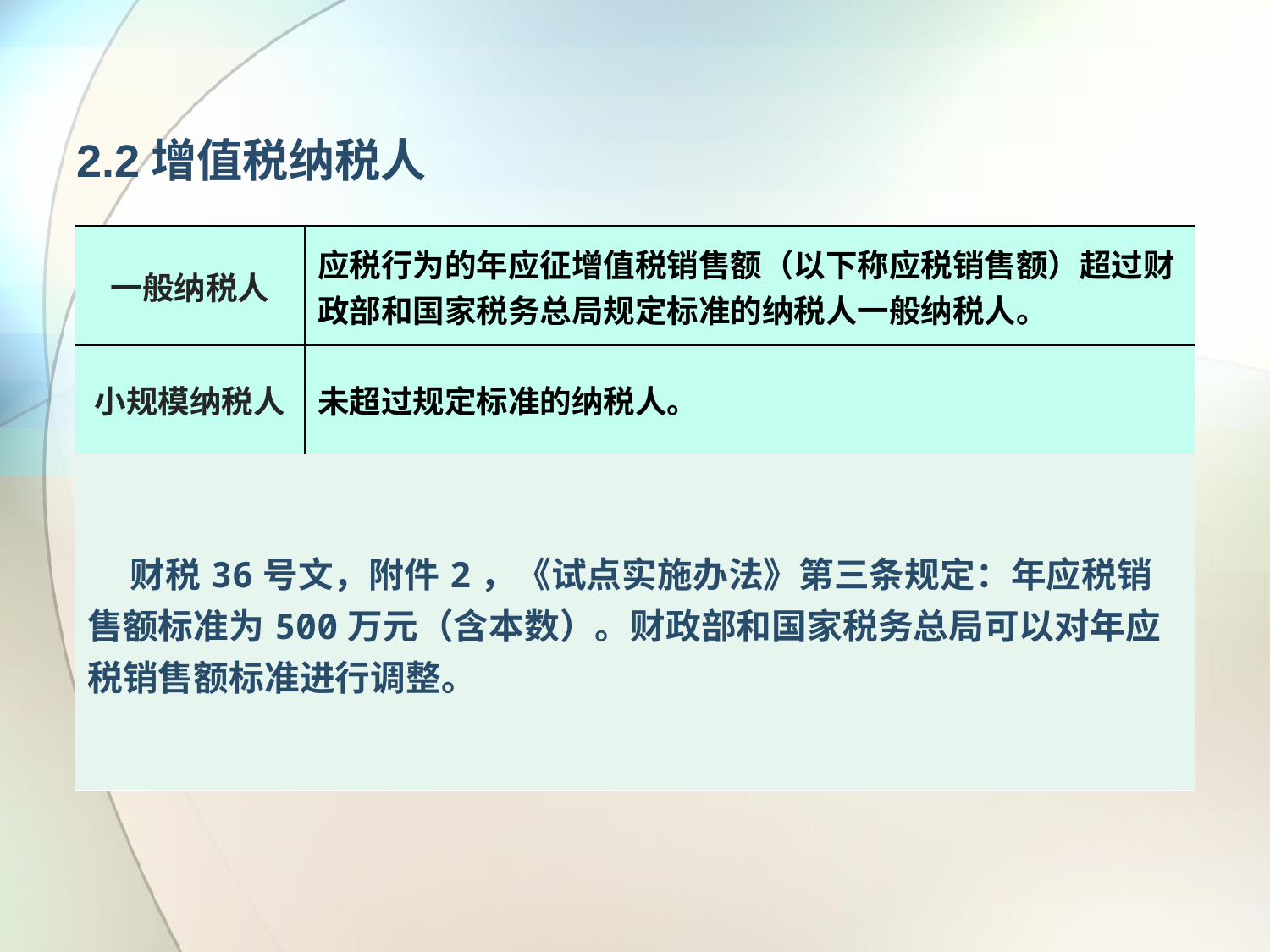

# 2.2增值税纳税人
| 一般纳税人 | 应税行为的年应征增值税销售额（以下称应税销售额）超过财政部和国家税务总局规定标准的纳税人一般纳税人。 |
| --- | --- |
| 小规模纳税人 | 未超过规定标准的纳税人。 |
| 财税36号文，附件2，《试点实施办法》第三条规定：年应税销售额标准为500万元（含本数）。财政部和国家税务总局可以对年应税销售额标准进行调整。 |  |